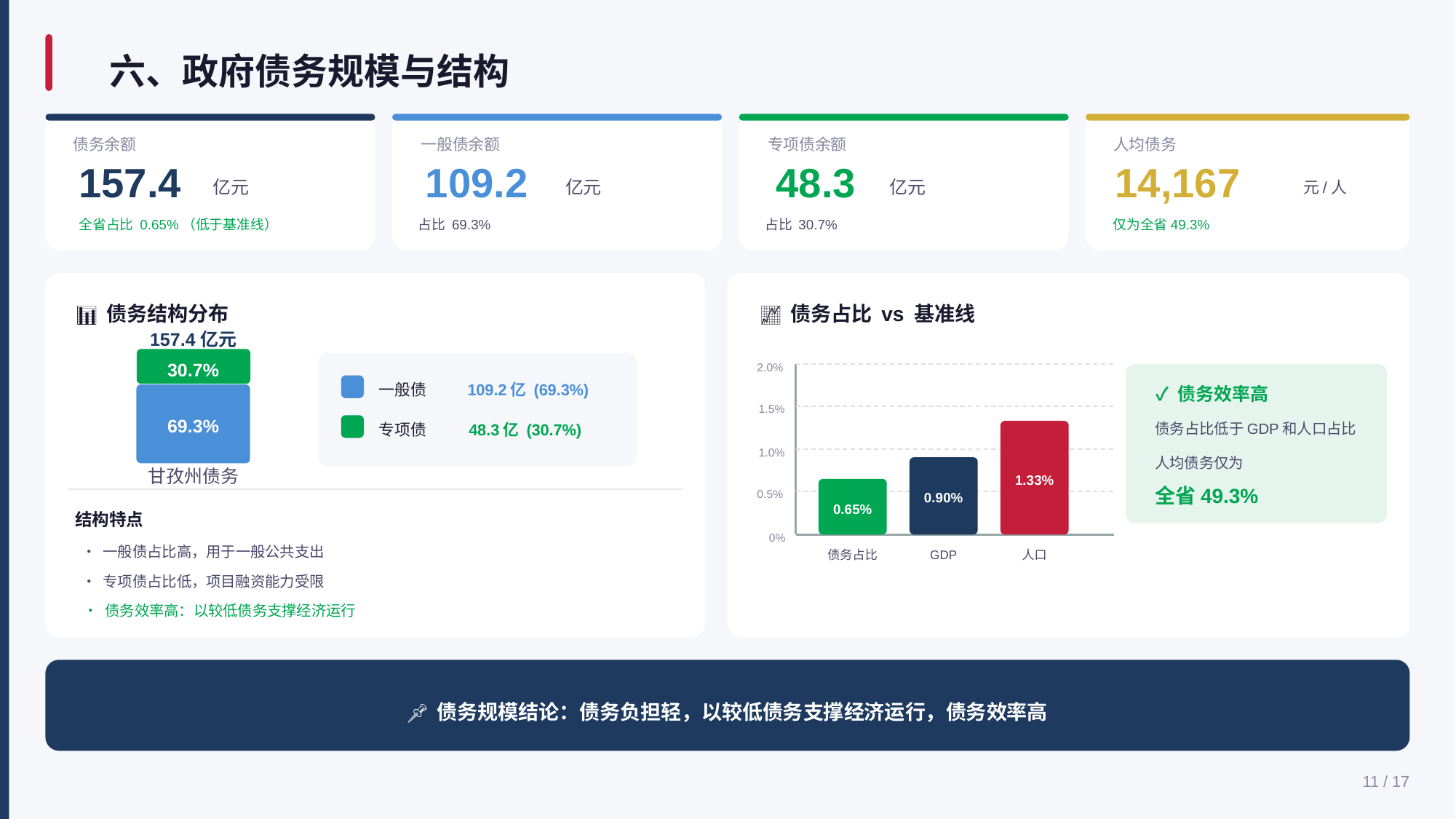

六、政府债务规模与结构

债务余额
157.4
亿元
全省占比 0.65%（低于基准线）

一般债余额
109.2
亿元
占比 69.3%

专项债余额
48.3
亿元
占比 30.7%

人均债务
14,167
元/人
仅为全省49.3%

📊 债务结构分布
157.4亿元

30.7%

69.3%
甘孜州债务
109.2亿

一般债
109.2亿 (69.3%)

专项债
48.3亿 (30.7%)

结构特点
• 一般债占比高，用于一般公共支出
• 专项债占比低，项目融资能力受限
• 债务效率高：以较低债务支撑经济运行

📈 债务占比 vs 基准线
2.0%

✓ 债务效率高
1.5%

债务占比低于GDP和人口占比

1.0%

人均债务仅为

1.33%

全省49.3%
0.5%
0.90%

0.65%
0%

债务占比
GDP
人口

📌 债务规模结论：债务负担轻，以较低债务支撑经济运行，债务效率高
11 / 17